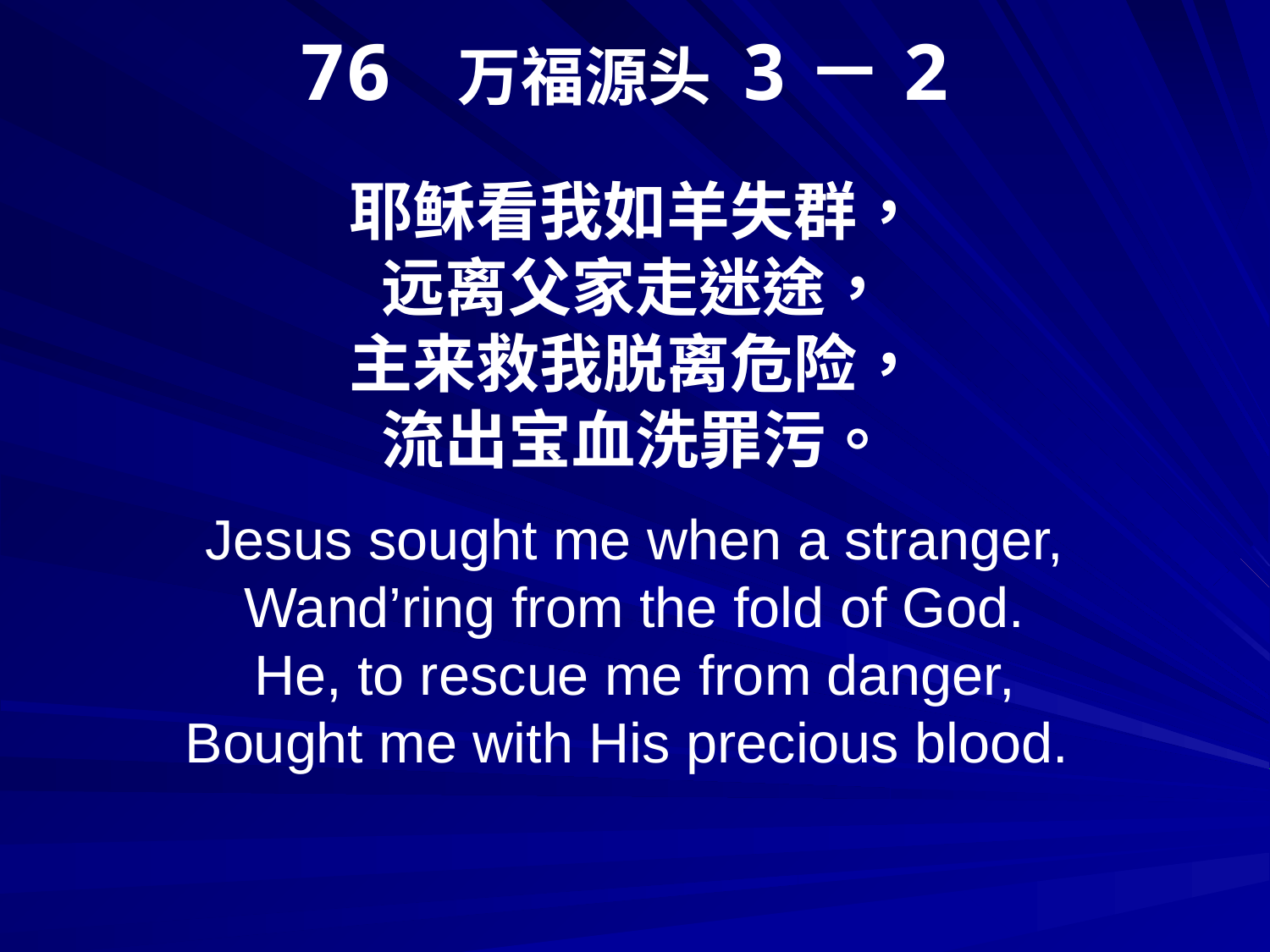

76 万福源头 3－2

耶稣看我如羊失群，
远离父家走迷途，
主来救我脱离危险，
流出宝血洗罪污。
Jesus sought me when a stranger,
Wand’ring from the fold of God.
He, to rescue me from danger,
Bought me with His precious blood.